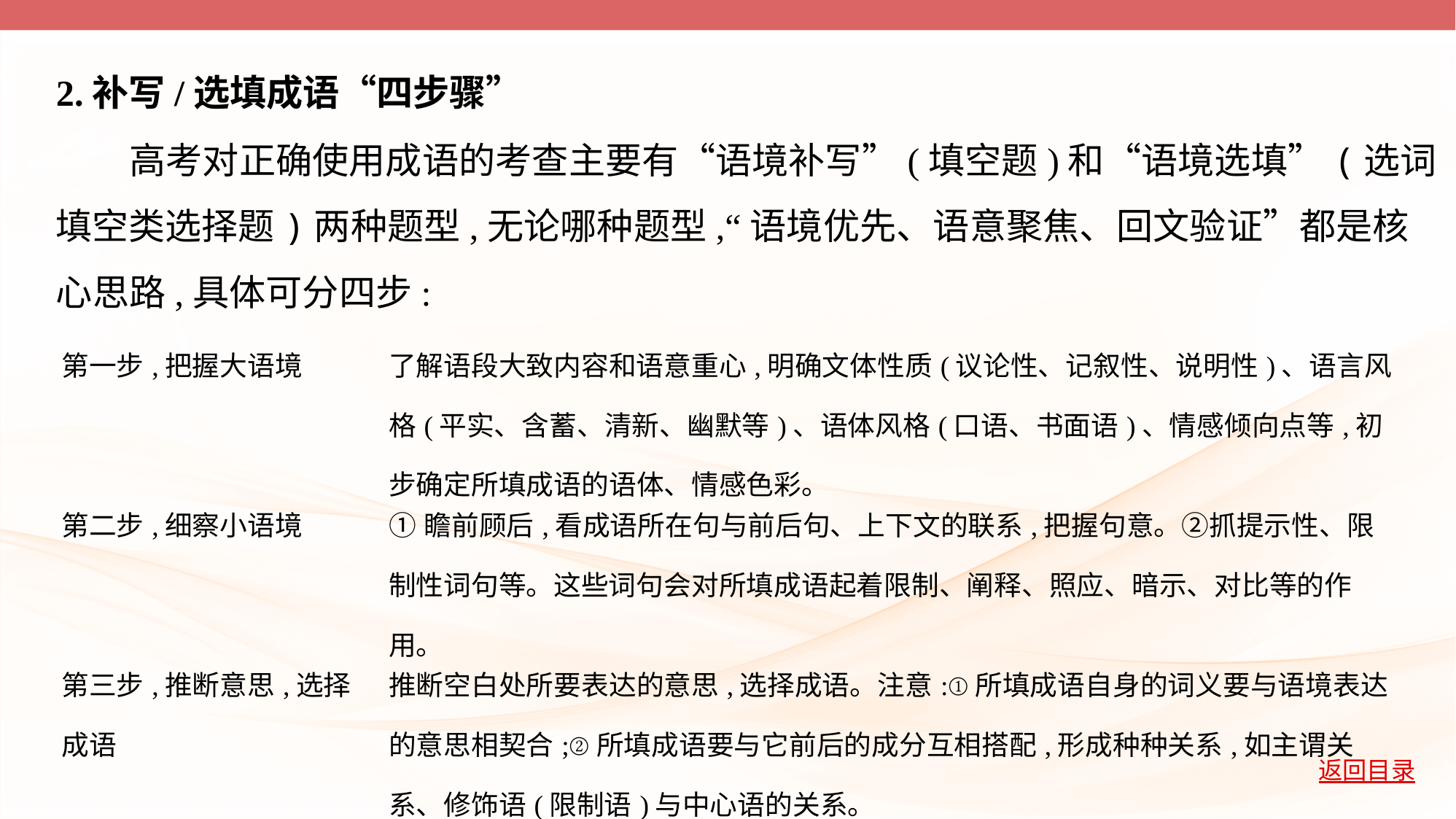

2.补写/选填成语“四步骤”
　　高考对正确使用成语的考查主要有“语境补写”(填空题)和“语境选填”(选词
填空类选择题)两种题型,无论哪种题型,“语境优先、语意聚焦、回文验证”都是核
心思路,具体可分四步:
| 第一步,把握大语境 | 了解语段大致内容和语意重心,明确文体性质(议论性、记叙性、说明性)、语言风格(平实、含蓄、清新、幽默等)、语体风格(口语、书面语)、情感倾向点等,初步确定所填成语的语体、情感色彩。 |
| --- | --- |
| 第二步,细察小语境 | ①瞻前顾后,看成语所在句与前后句、上下文的联系,把握句意。②抓提示性、限制性词句等。这些词句会对所填成语起着限制、阐释、照应、暗示、对比等的作用。 |
| 第三步,推断意思,选择成语 | 推断空白处所要表达的意思,选择成语。注意:①所填成语自身的词义要与语境表达的意思相契合;②所填成语要与它前后的成分互相搭配,形成种种关系,如主谓关系、修饰语(限制语)与中心语的关系。 |